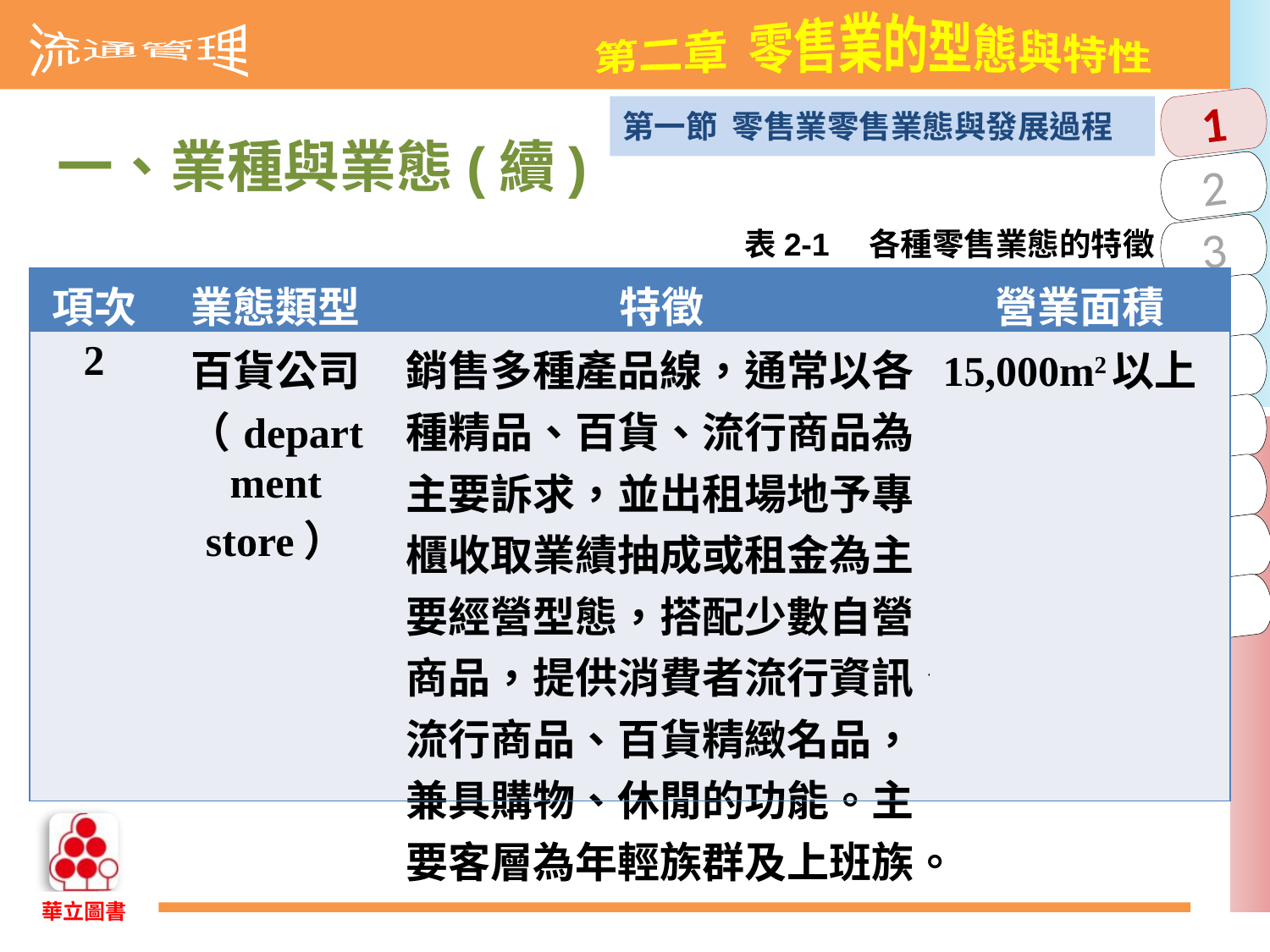

第一節  零售業零售業態與發展過程
一、業種與業態(續)

表2-1　各種零售業態的特徵
| 項次 | 業態類型 | 特徵 | 營業面積 |
| --- | --- | --- | --- |
| 2 | 百貨公司 （department store） | 銷售多種產品線，通常以各種精品、百貨、流行商品為主要訴求，並出租場地予專櫃收取業績抽成或租金為主要經營型態，搭配少數自營商品，提供消費者流行資訊、流行商品、百貨精緻名品，兼具購物、休閒的功能。主 要客層為年輕族群及上班族。 | 15,000m2以上 |